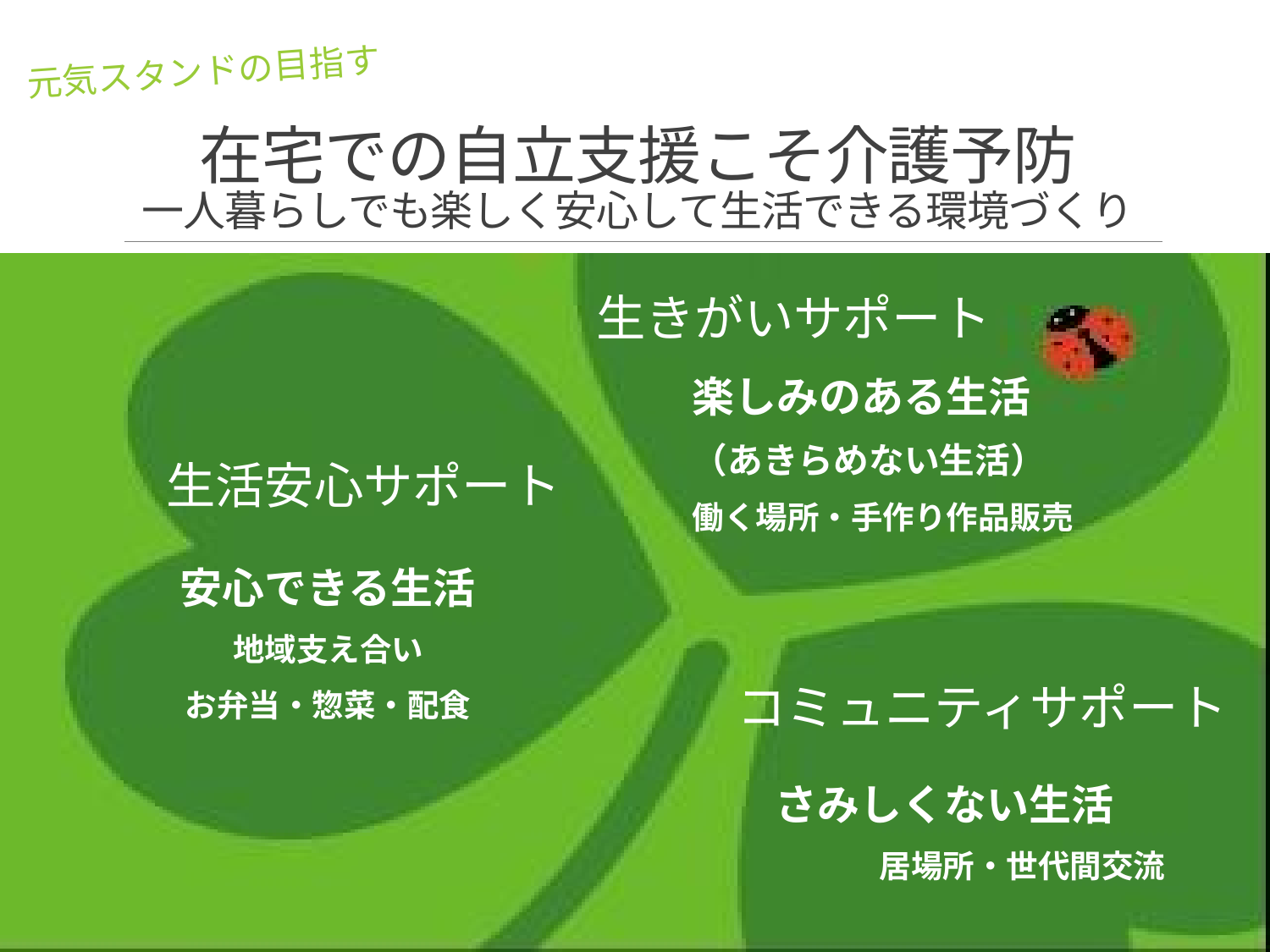

# 在宅での自立支援こそ介護予防 一人暮らしでも楽しく安心して生活できる環境づくり
元気スタンドの目指す

生きがいサポート
楽しみのある生活
（あきらめない生活）
働く場所・手作り作品販売

生活安心サポート
安心できる生活
地域支え合い
お弁当・惣菜・配食
コミュニティサポート
さみしくない生活
居場所・世代間交流